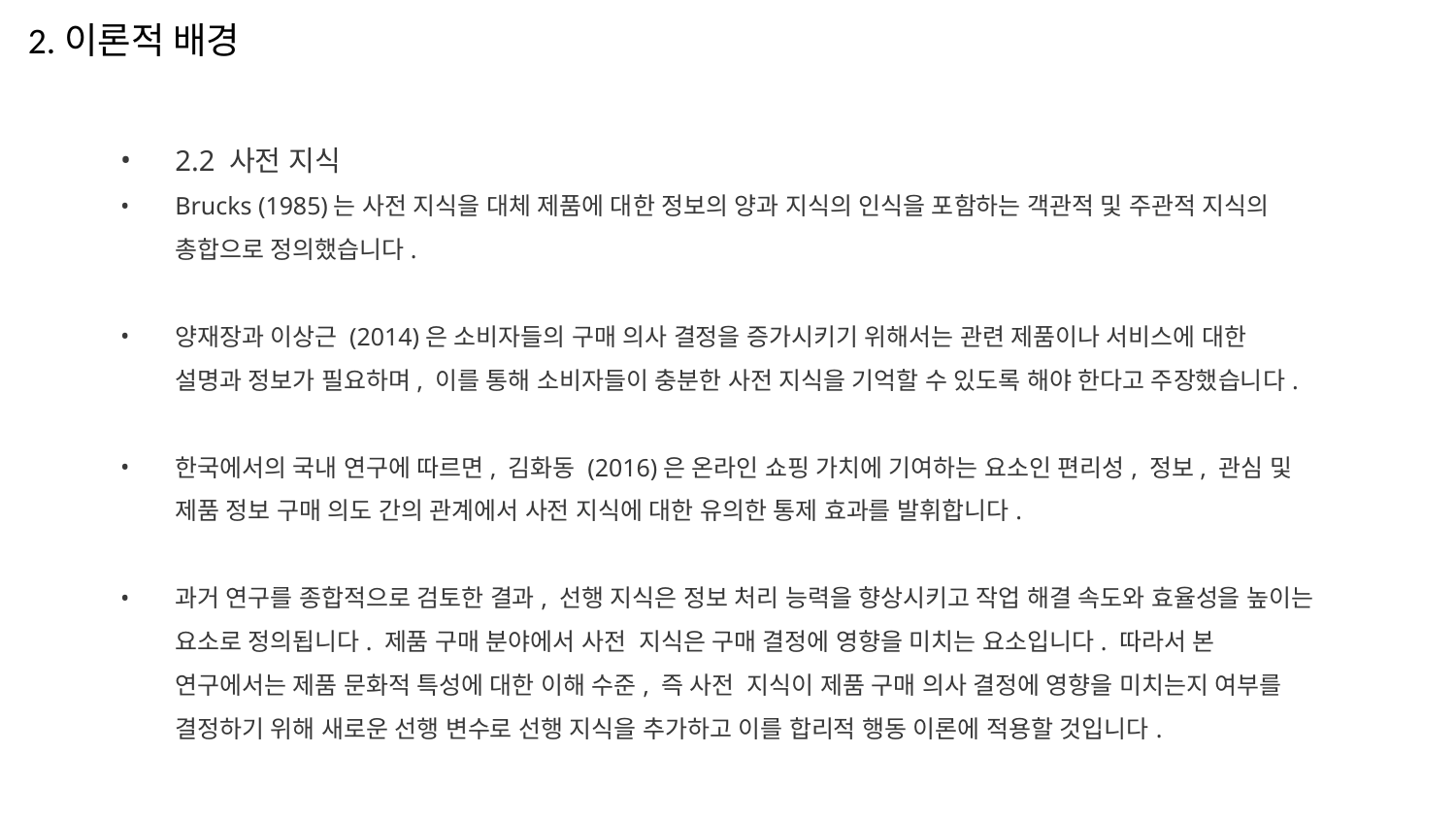

2.이론적 배경
2.2 사전 지식
Brucks (1985)는 사전 지식을 대체 제품에 대한 정보의 양과 지식의 인식을 포함하는 객관적 및 주관적 지식의 총합으로 정의했습니다.

양재장과 이상근 (2014)은 소비자들의 구매 의사 결정을 증가시키기 위해서는 관련 제품이나 서비스에 대한 설명과 정보가 필요하며, 이를 통해 소비자들이 충분한 사전 지식을 기억할 수 있도록 해야 한다고 주장했습니다.

한국에서의 국내 연구에 따르면, 김화동 (2016)은 온라인 쇼핑 가치에 기여하는 요소인 편리성, 정보, 관심 및 제품 정보 구매 의도 간의 관계에서 사전 지식에 대한 유의한 통제 효과를 발휘합니다.

과거 연구를 종합적으로 검토한 결과, 선행 지식은 정보 처리 능력을 향상시키고 작업 해결 속도와 효율성을 높이는 요소로 정의됩니다. 제품 구매 분야에서 사전  지식은 구매 결정에 영향을 미치는 요소입니다. 따라서 본 연구에서는 제품 문화적 특성에 대한 이해 수준, 즉 사전  지식이 제품 구매 의사 결정에 영향을 미치는지 여부를 결정하기 위해 새로운 선행 변수로 선행 지식을 추가하고 이를 합리적 행동 이론에 적용할 것입니다.